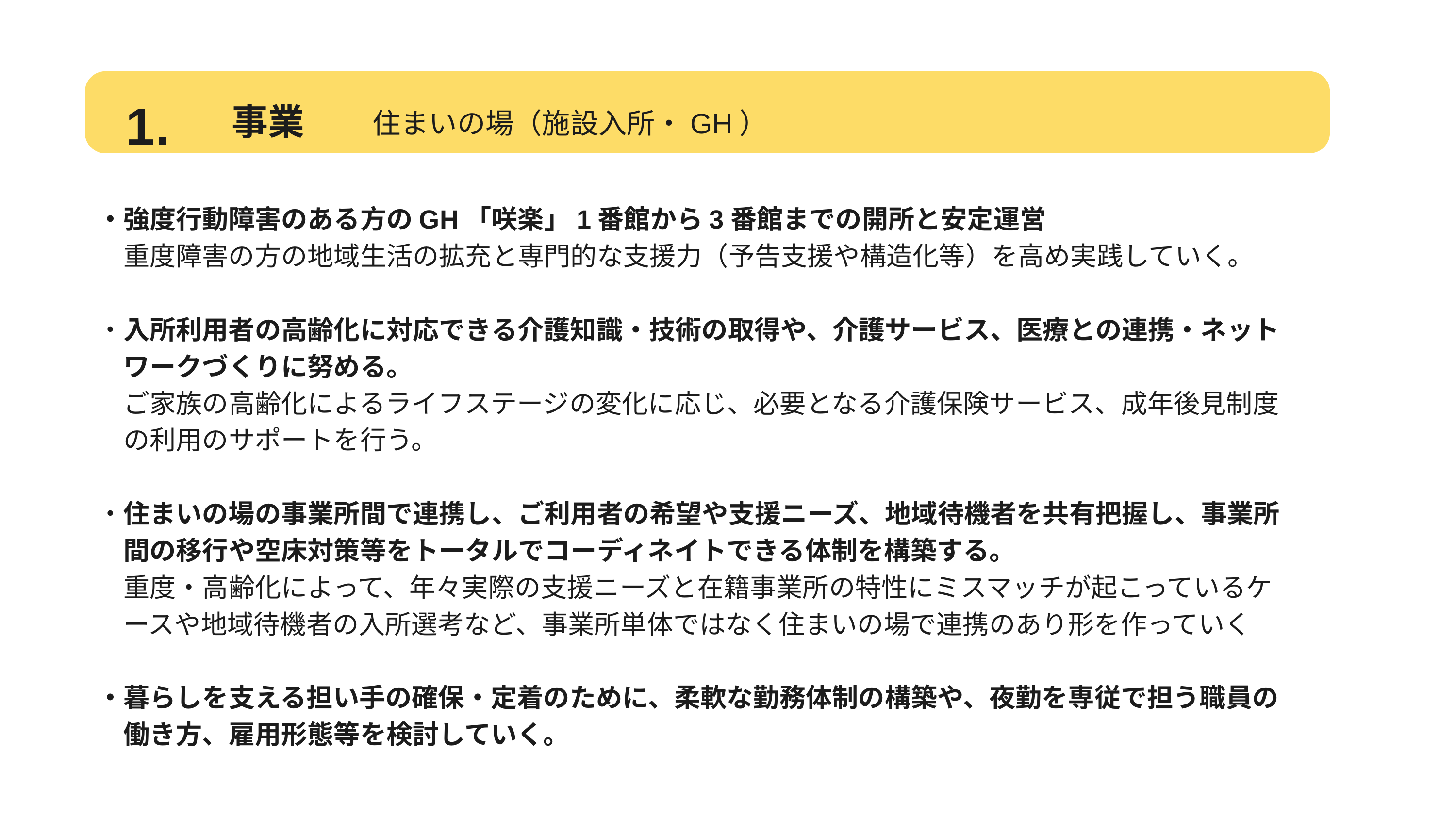

1.

住まいの場（施設入所・GH）
事業
・強度行動障害のある方のGH「咲楽」1番館から3番館までの開所と安定運営
　重度障害の方の地域生活の拡充と専門的な支援力（予告支援や構造化等）を高め実践していく。

・入所利用者の高齢化に対応できる介護知識・技術の取得や、介護サービス、医療との連携・ネット
　ワークづくりに努める。
　ご家族の高齢化によるライフステージの変化に応じ、必要となる介護保険サービス、成年後見制度
　の利用のサポートを行う。

・住まいの場の事業所間で連携し、ご利用者の希望や支援ニーズ、地域待機者を共有把握し、事業所
　間の移行や空床対策等をトータルでコーディネイトできる体制を構築する。
　重度・高齢化によって、年々実際の支援ニーズと在籍事業所の特性にミスマッチが起こっているケ
　ースや地域待機者の入所選考など、事業所単体ではなく住まいの場で連携のあり形を作っていく

・暮らしを支える担い手の確保・定着のために、柔軟な勤務体制の構築や、夜勤を専従で担う職員の
　働き方、雇用形態等を検討していく。